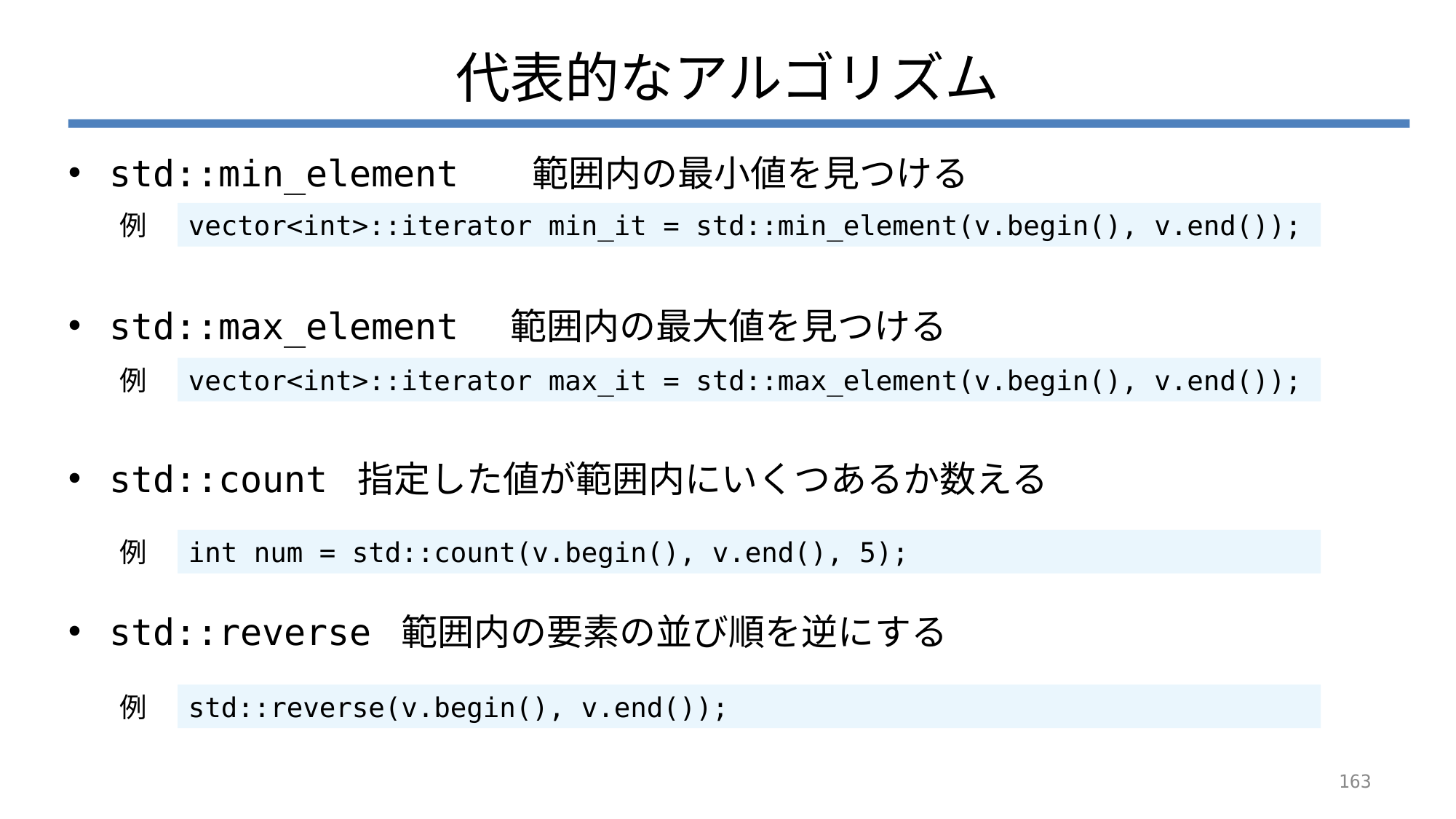

# 代表的なアルゴリズム
std::min_element   範囲内の最小値を見つける

std::max_element  範囲内の最大値を見つける

std::count 指定した値が範囲内にいくつあるか数える

std::reverse 範囲内の要素の並び順を逆にする

例
vector<int>::iterator min_it = std::min_element(v.begin(), v.end());
例
vector<int>::iterator max_it = std::max_element(v.begin(), v.end());
例
int num = std::count(v.begin(), v.end(), 5);
例
std::reverse(v.begin(), v.end());
163